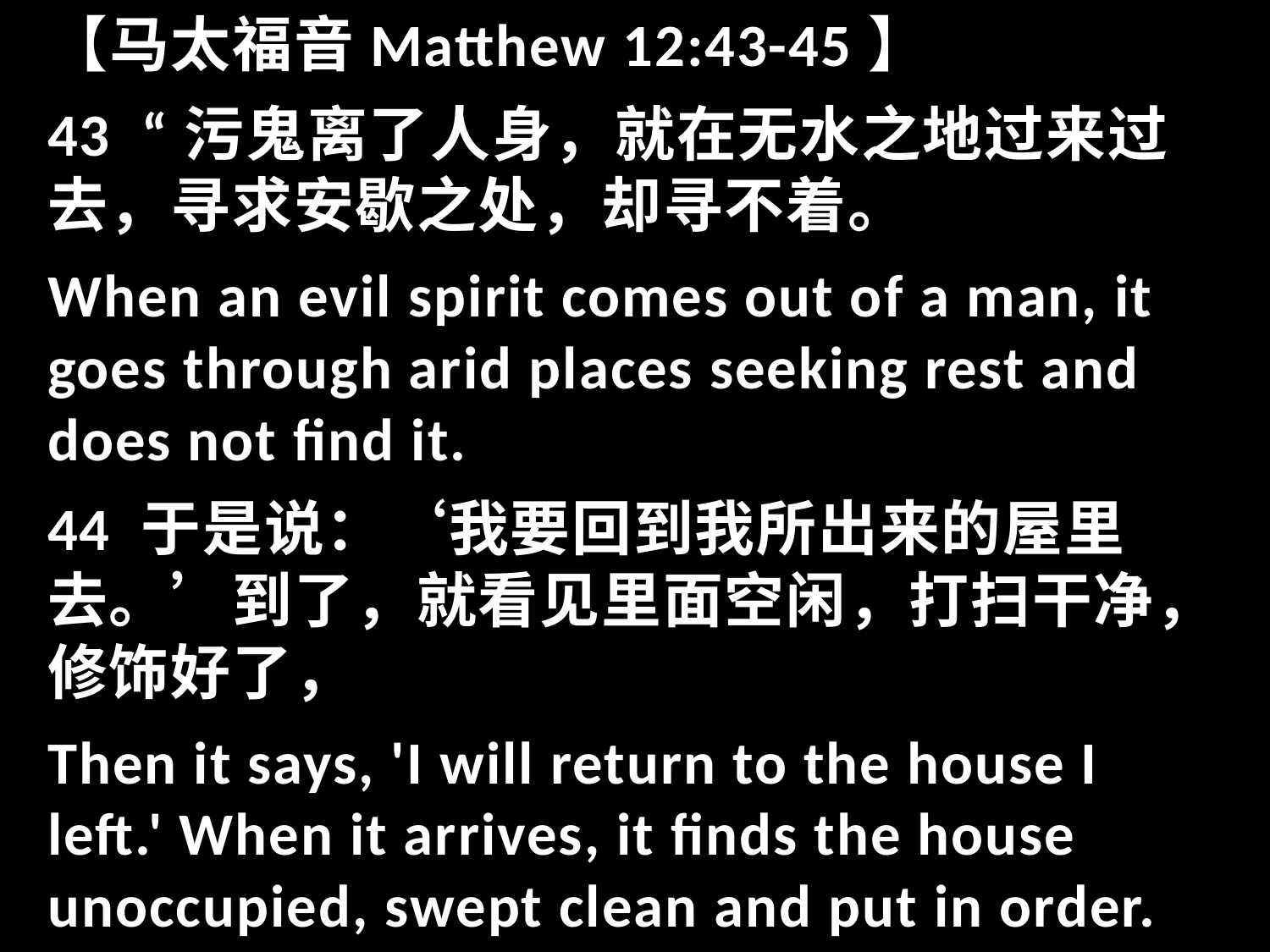

【马太福音Matthew 12:43-45】
43  “污鬼离了人身，就在无水之地过来过去，寻求安歇之处，却寻不着。
When an evil spirit comes out of a man, it goes through arid places seeking rest and does not find it.
44 于是说：‘我要回到我所出来的屋里去。’到了，就看见里面空闲，打扫干净，修饰好了，
Then it says, 'I will return to the house I left.' When it arrives, it finds the house unoccupied, swept clean and put in order.